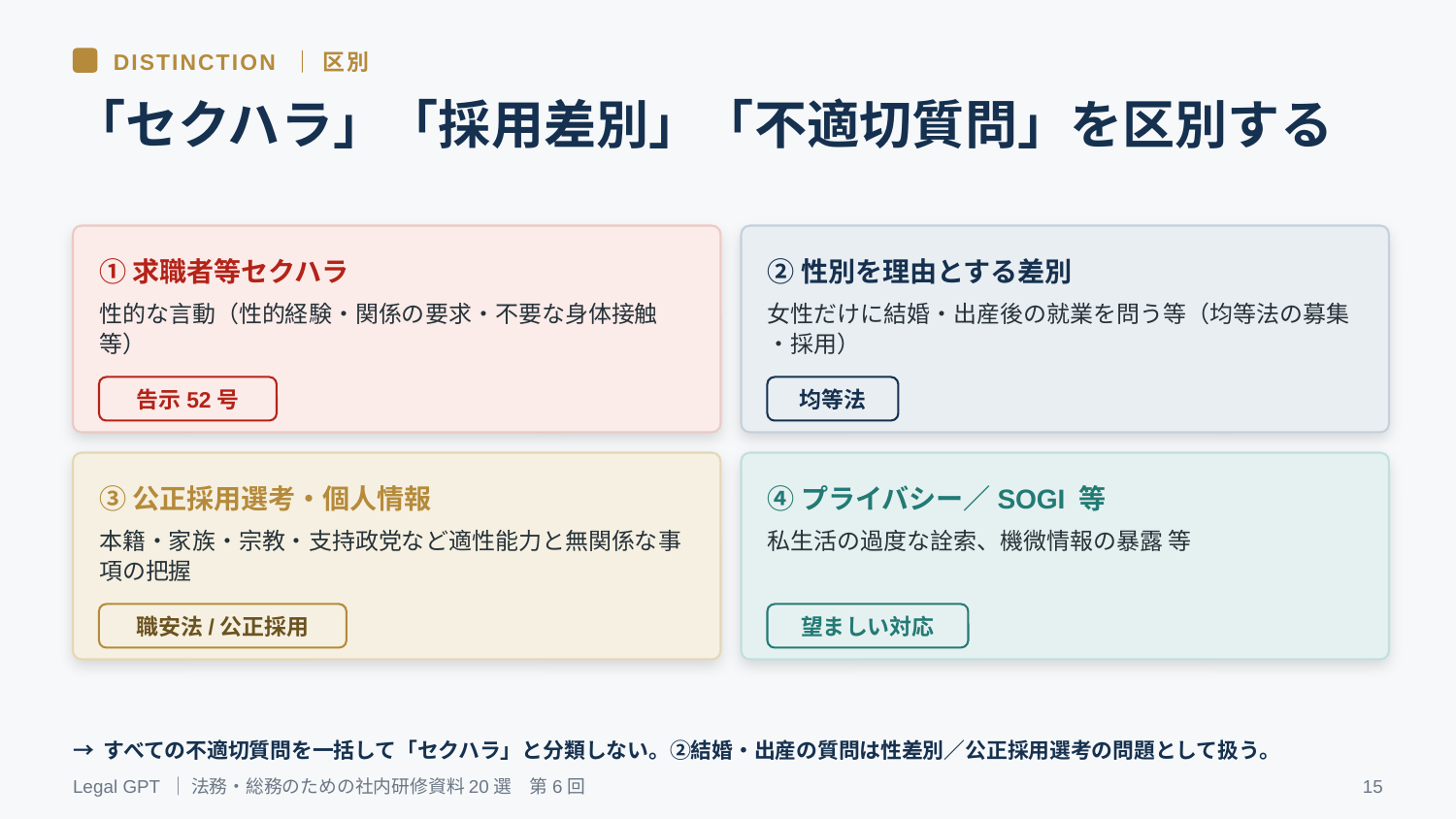

DISTINCTION ｜ 区別

「セクハラ」「採用差別」「不適切質問」を区別する

①求職者等セクハラ
②性別を理由とする差別
性的な言動（性的経験・関係の要求・不要な身体接触 等）
女性だけに結婚・出産後の就業を問う等（均等法の募集・採用）

告示52号

均等法

③公正採用選考・個人情報
④プライバシー／SOGI 等
本籍・家族・宗教・支持政党など適性能力と無関係な事項の把握
私生活の過度な詮索、機微情報の暴露 等

職安法/公正採用

望ましい対応
→ すべての不適切質問を一括して「セクハラ」と分類しない。②結婚・出産の質問は性差別／公正採用選考の問題として扱う。
Legal GPT ｜ 法務・総務のための社内研修資料20選　第6回
15